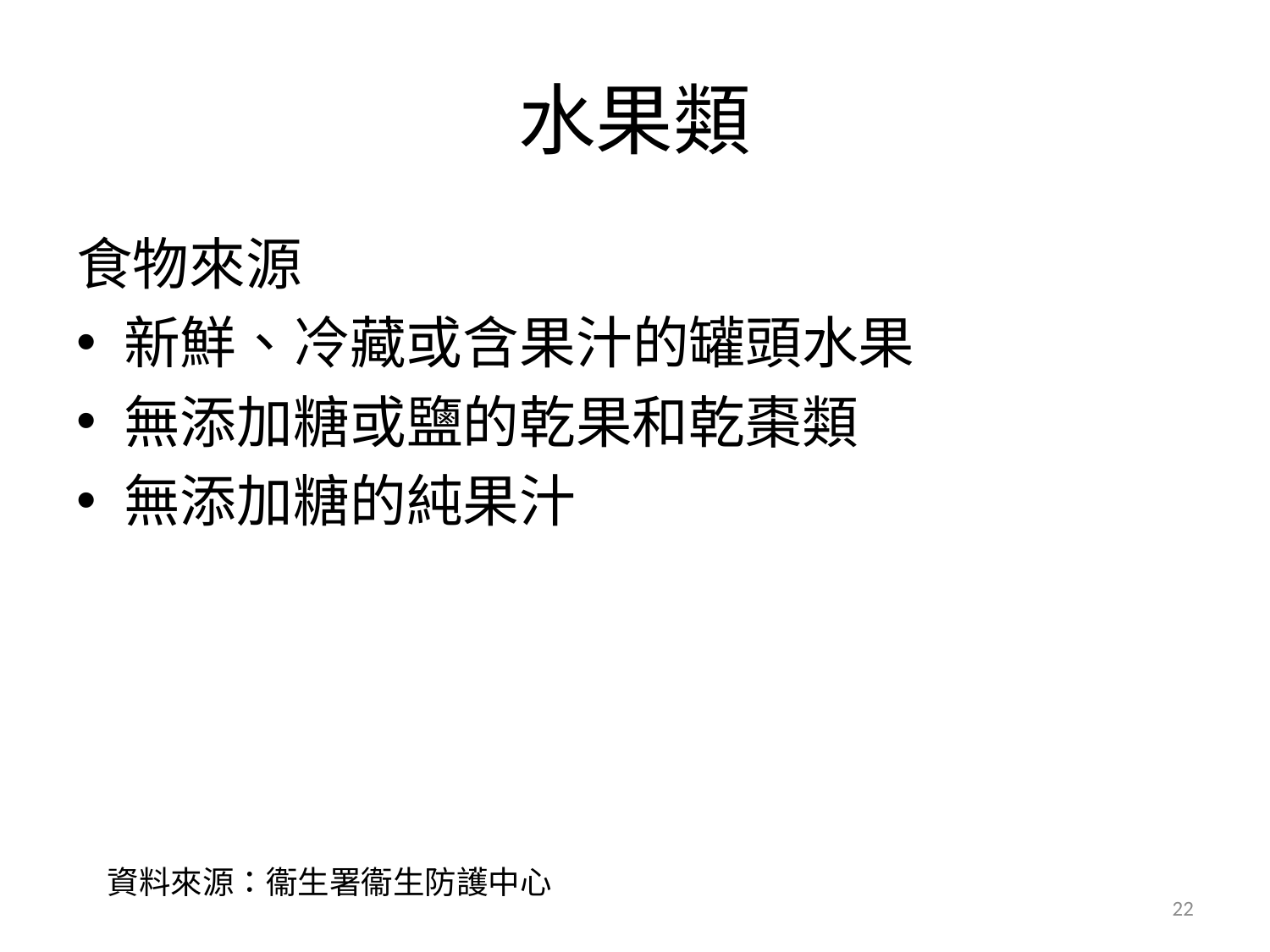

# 水果類
食物來源
新鮮、冷藏或含果汁的罐頭水果
無添加糖或鹽的乾果和乾棗類
無添加糖的純果汁
資料來源：衞生署衞生防護中心
22